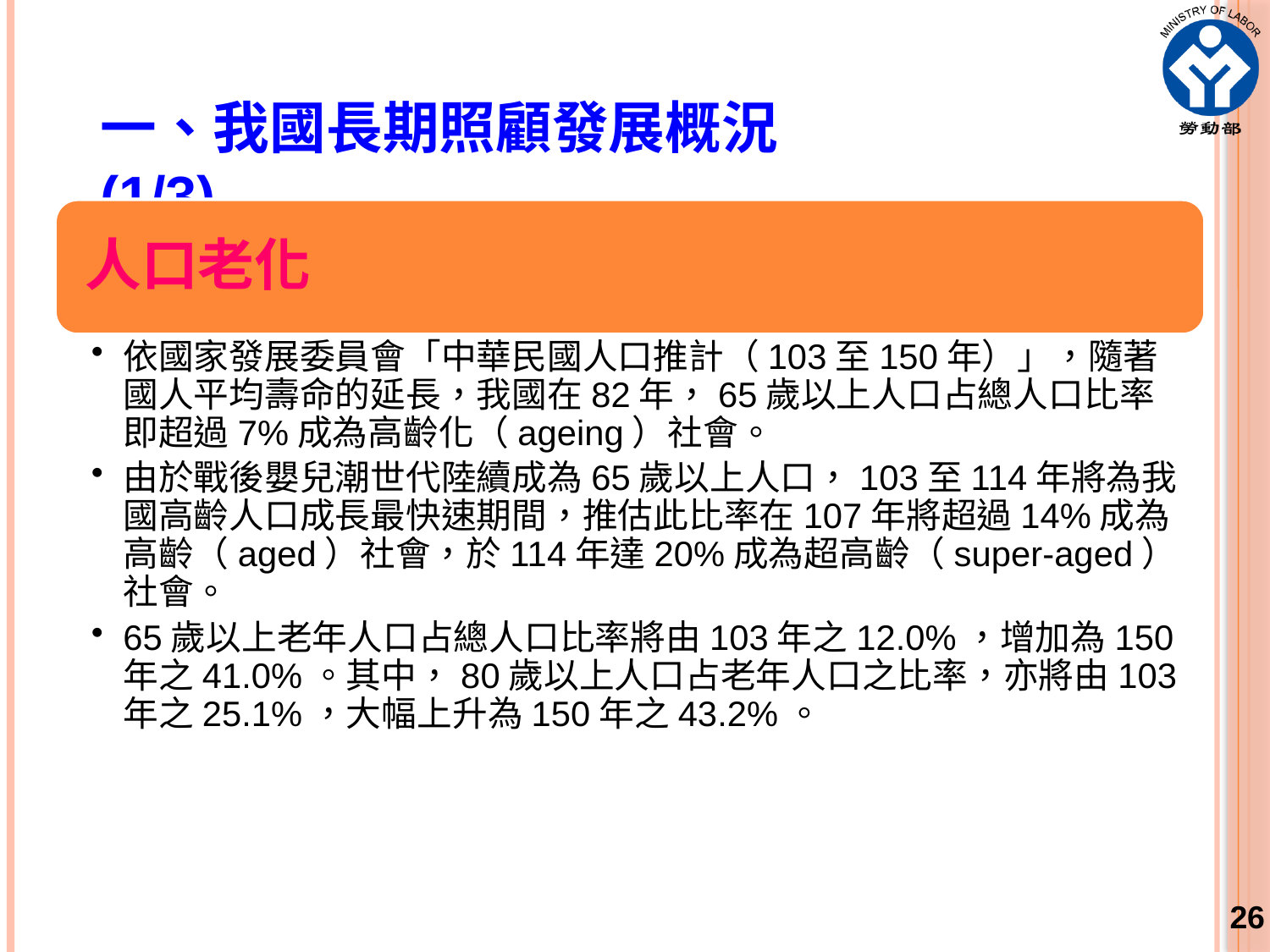

一、我國長期照顧發展概況(1/3)
人口老化
依國家發展委員會「中華民國人口推計（103至150年）」，隨著國人平均壽命的延長，我國在82年，65歲以上人口占總人口比率即超過7%成為高齡化（ageing）社會。
由於戰後嬰兒潮世代陸續成為65歲以上人口，103至114年將為我國高齡人口成長最快速期間，推估此比率在107年將超過14%成為高齡（aged）社會，於114年達20%成為超高齡（super-aged）社會。
65歲以上老年人口占總人口比率將由103年之12.0%，增加為150年之41.0%。其中，80歲以上人口占老年人口之比率，亦將由103年之25.1%，大幅上升為150年之43.2%。
26